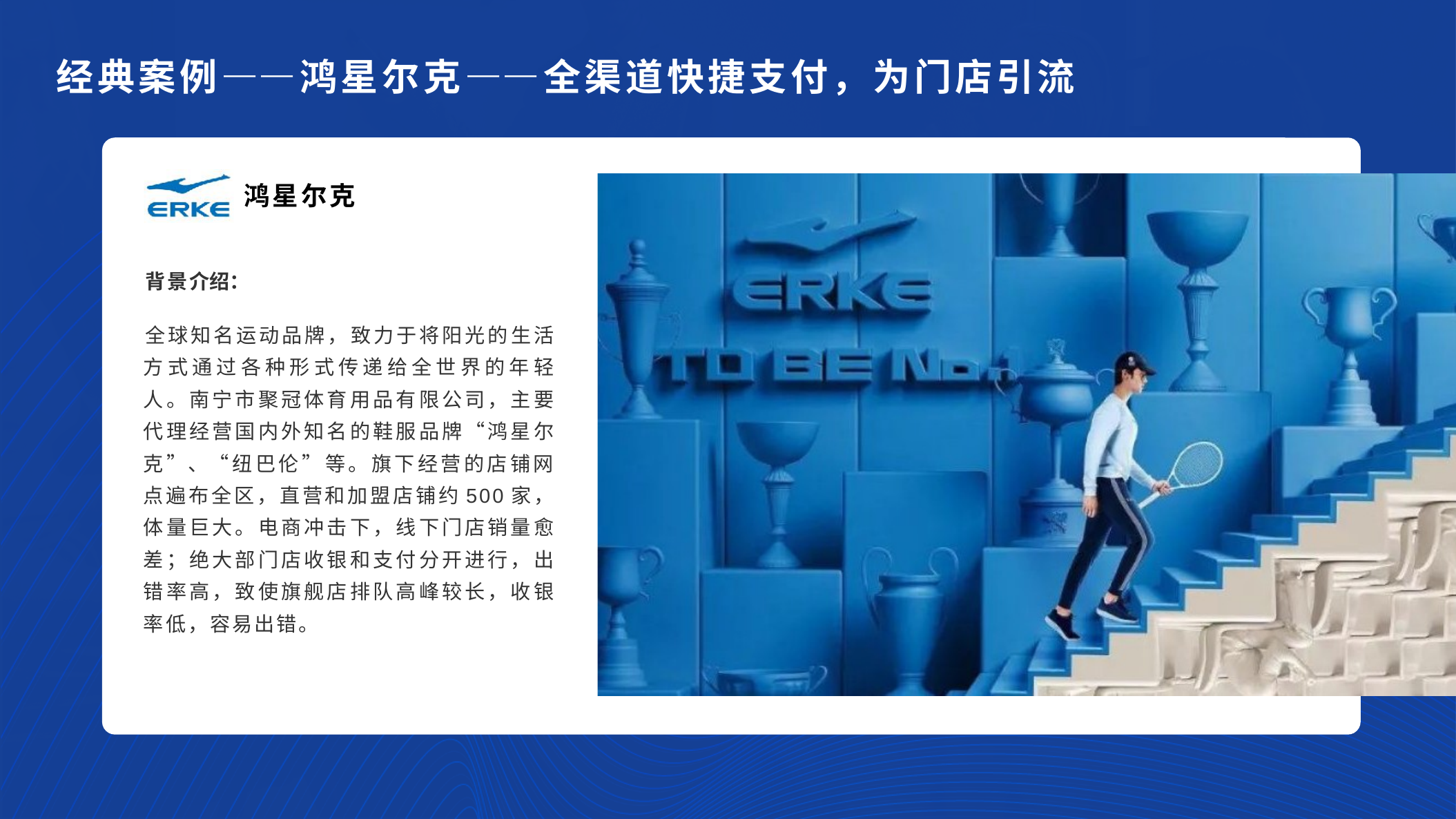

经典案例——鸿星尔克——全渠道快捷支付，为门店引流

鸿星尔克
背景介绍：
全球知名运动品牌，致力于将阳光的生活方式通过各种形式传递给全世界的年轻人。南宁市聚冠体育用品有限公司，主要代理经营国内外知名的鞋服品牌“鸿星尔克”、“纽巴伦”等。旗下经营的店铺网点遍布全区，直营和加盟店铺约500家，体量巨大。电商冲击下，线下门店销量愈差；绝大部门店收银和支付分开进行，出错率高，致使旗舰店排队高峰较长，收银率低，容易出错。